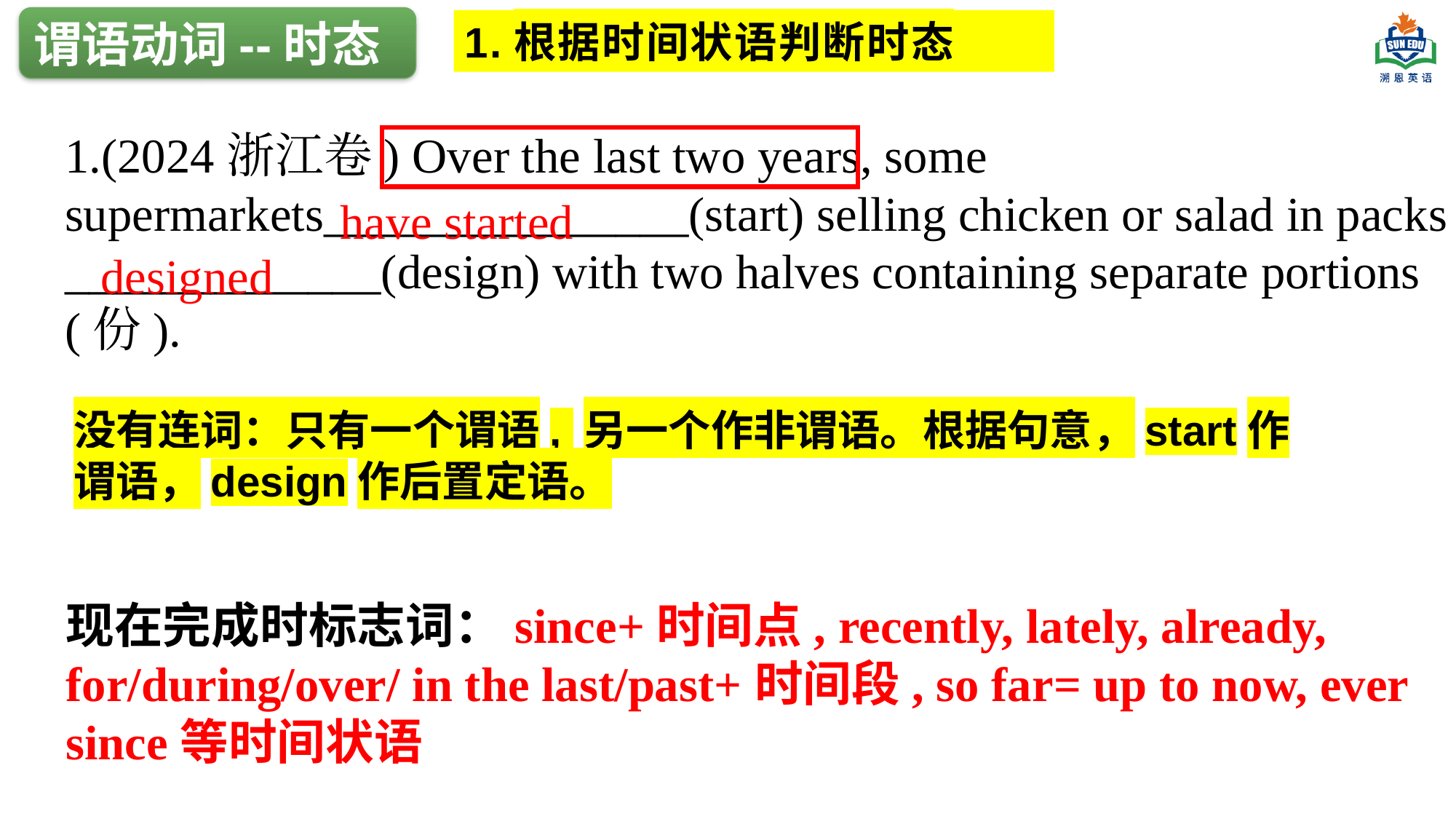

谓语动词--时态

1.根据时间状语判断时态
1.(2024浙江卷) Over the last two years, some supermarkets_______________(start) selling chicken or salad in packs _____________(design) with two halves containing separate portions (份).

have started
designed
没有连词：只有一个谓语, 另一个作非谓语。根据句意，start作谓语，design作后置定语。

现在完成时标志词：since+时间点, recently, lately, already, for/during/over/ in the last/past+时间段, so far= up to now, ever since等时间状语